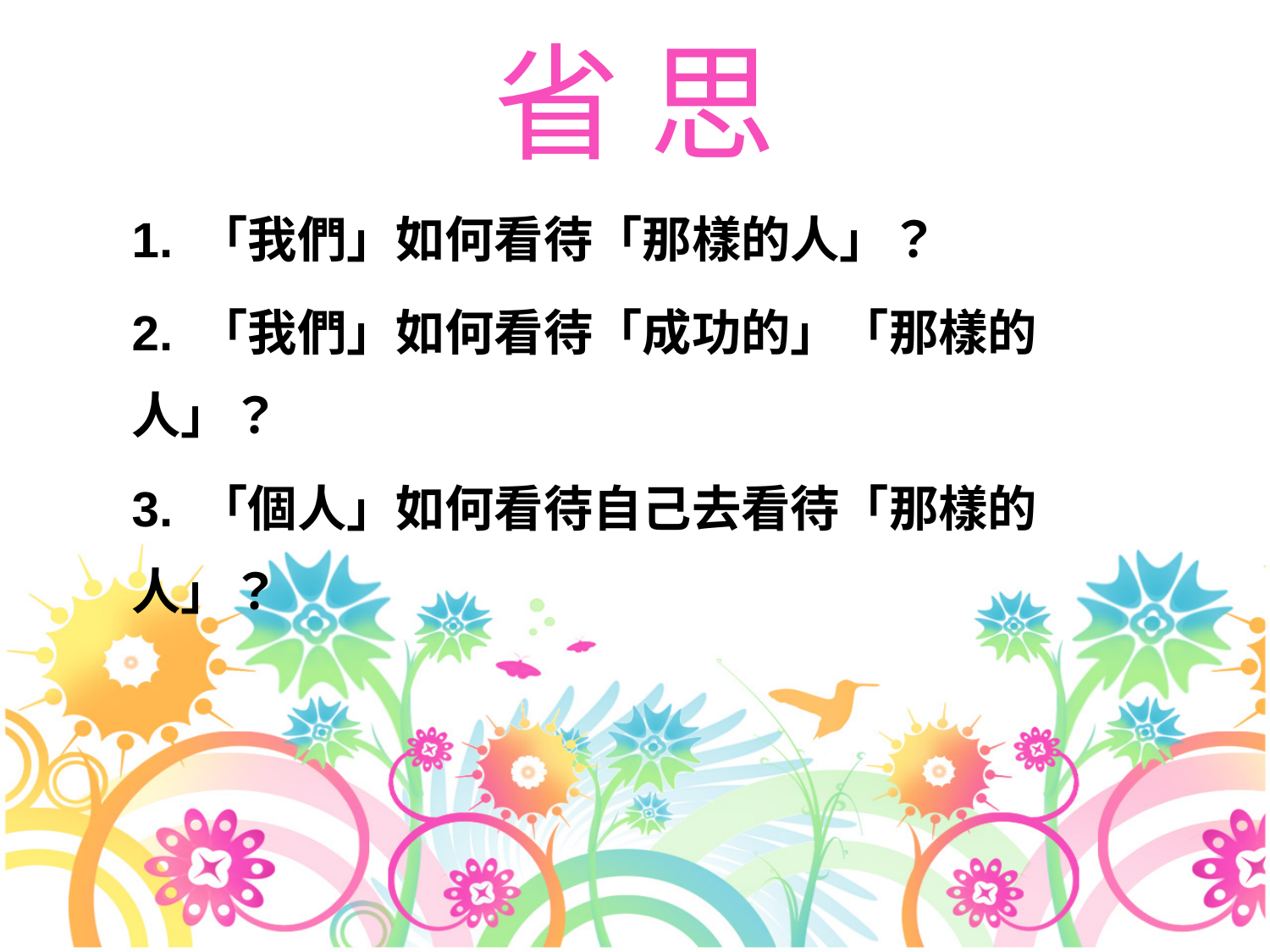

# 省 思
1. 「我們」如何看待「那樣的人」？
2. 「我們」如何看待「成功的」「那樣的人」？
3. 「個人」如何看待自己去看待「那樣的人」？